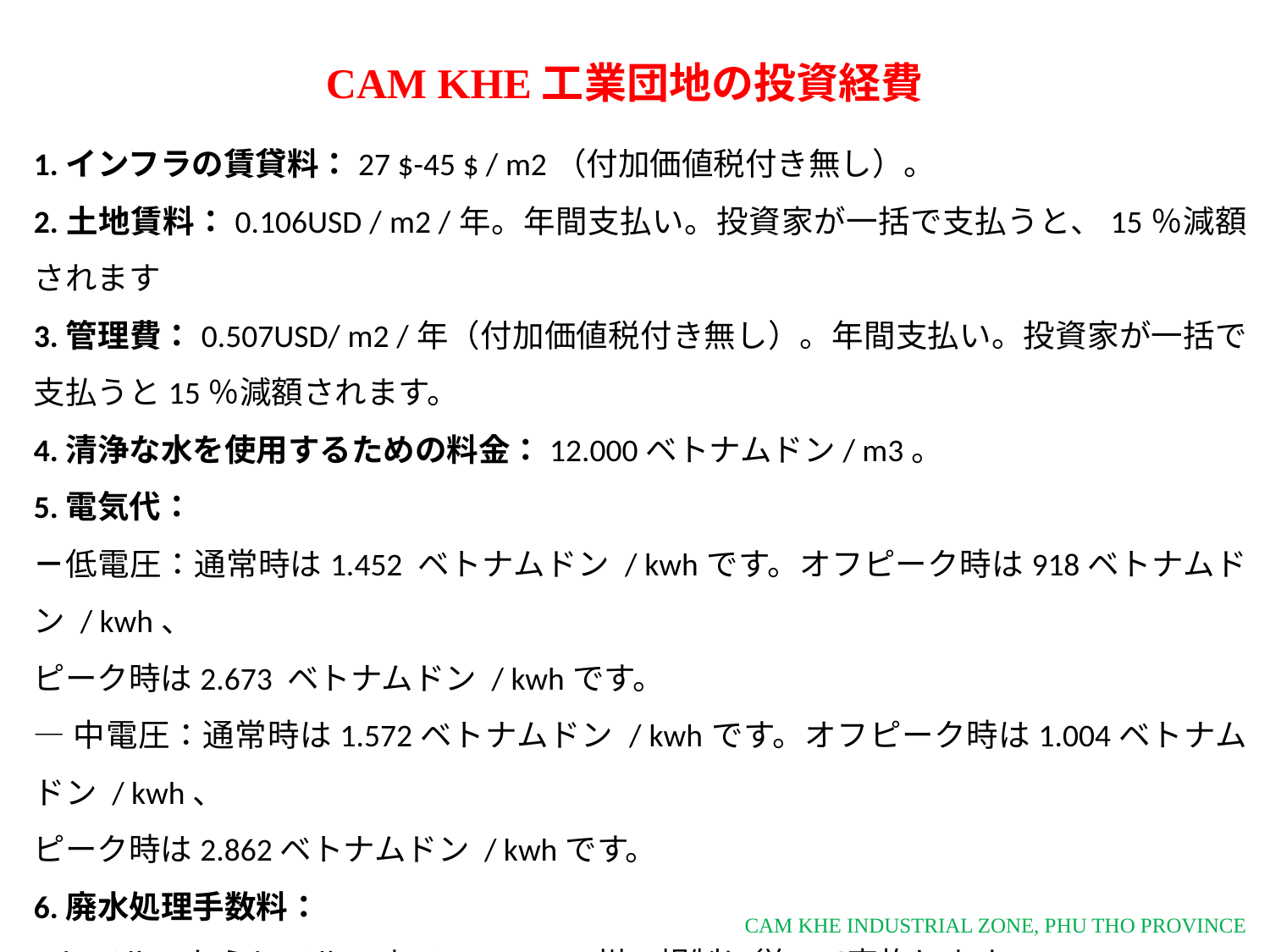

CAM KHE工業団地の投資経費
1.インフラの賃貸料：27 $-45 $ / m2（付加価値税付き無し）。
2.土地賃料：0.106USD / m2 /年。年間支払い。投資家が一括で支払うと、15％減額されます
3.管理費：0.507USD/ m2 /年（付加価値税付き無し）。年間支払い。投資家が一括で支払うと15％減額されます。
4.清浄な水を使用するための料金：12.000ベトナムドン/ m3。
5.電気代：
－低電圧：通常時は1.452 ベトナムドン / kwhです。オフピーク時は918ベトナムドン / kwh、
ピーク時は2.673 ベトナムドン / kwhです。
―中電圧：通常時は1.572ベトナムドン / kwhです。オフピーク時は1.004ベトナムドン / kwh、
ピーク時は2.862ベトナムドン / kwhです。
6.廃水処理手数料：
- レベルBからレベルAまで：Phu Tho州の規制に従って実施します。
- レベルAで排水を受け取り、環境に排出される排水の費用：0.18 USD/ m3（付加価値税なし）
CAM KHE INDUSTRIAL ZONE, PHU THO PROVINCE